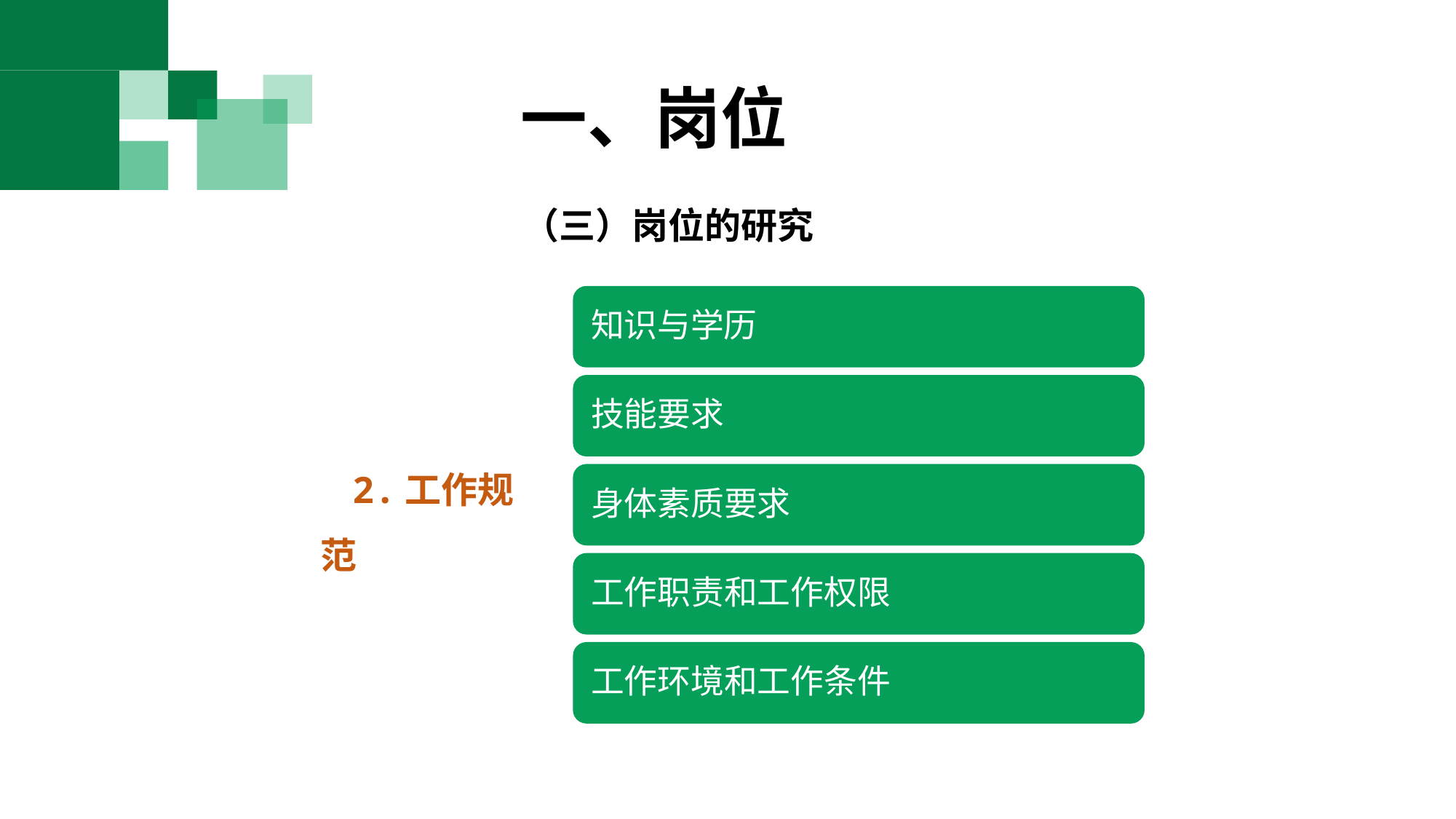

二、学业规划的特点是什么？
一、岗位
（三）岗位的研究

知识与学历
技能要求
身体素质要求
工作职责和工作权限
工作环境和工作条件
2.工作规范